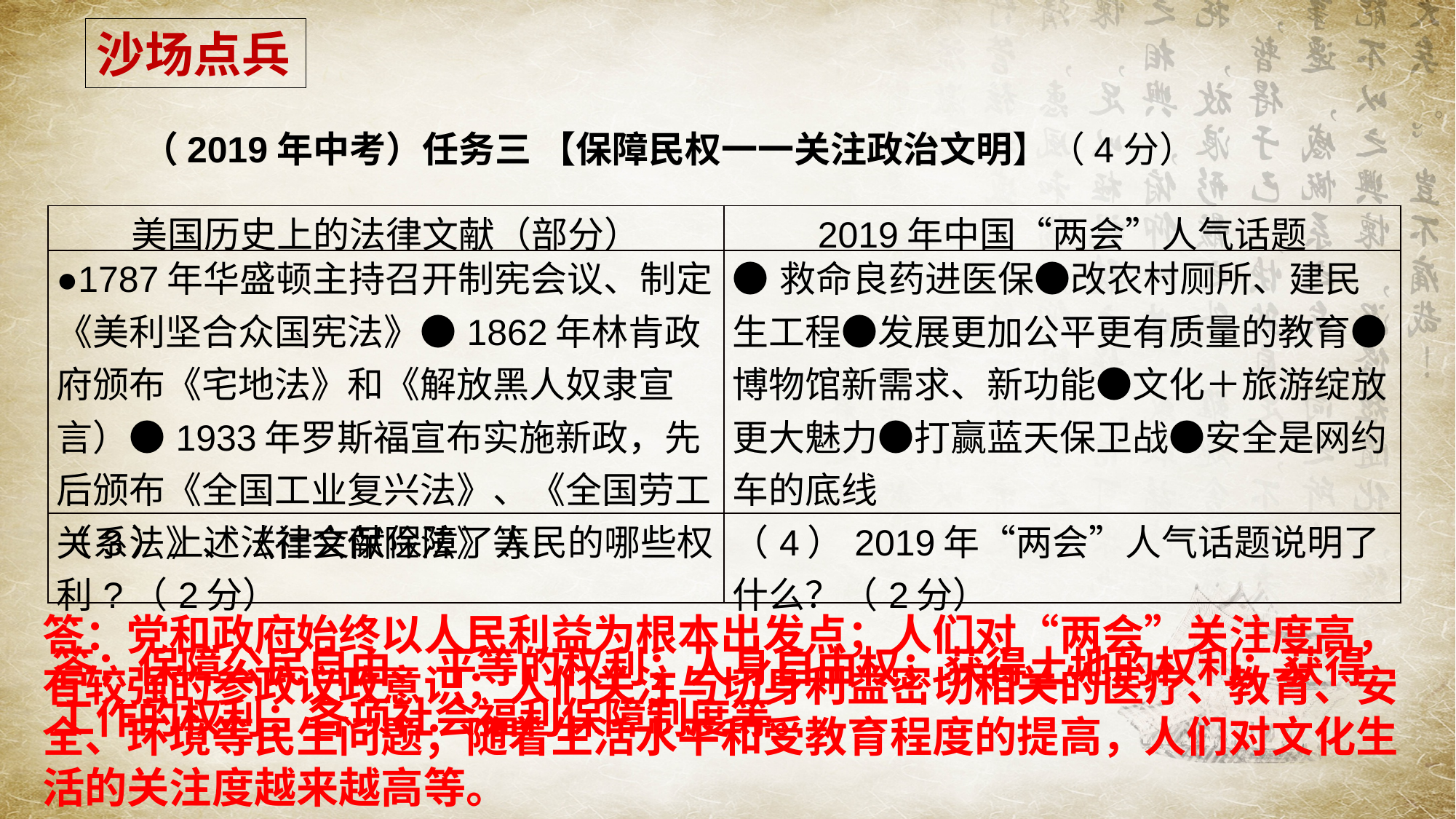

沙场点兵
（2019年中考）任务三 【保障民权一一关注政治文明】（4分）
| 美国历史上的法律文献（部分） | 2019年中国“两会”人气话题 |
| --- | --- |
| ●1787年华盛顿主持召开制宪会议、制定《美利坚合众国宪法》●1862年林肯政府颁布《宅地法》和《解放黑人奴隶宣言）●1933年罗斯福宣布实施新政，先后颁布《全国工业复兴法》、《全国劳工关系法》、《社会保险法》等 | ●救命良药进医保●改农村厕所、建民生工程●发展更加公平更有质量的教育●博物馆新需求、新功能●文化＋旅游绽放更大魅力●打赢蓝天保卫战●安全是网约车的底线 |
| （3）上述法律文献保障了人民的哪些权利?（2分） | （4）2019年“两会”人气话题说明了什么？（2分） |
答：党和政府始终以人民利益为根本出发点；人们对“两会”关注度高，有较强的参政议政意识；人们关注与切身利益密切相关的医疗、教育、安全、环境等民生问题；随着生活水平和受教育程度的提高，人们对文化生活的关注度越来越高等。
答：保障公民自由、平等的权利；人身自由权；获得土地的权利；获得工作的权利；各项社会福利保障制度等。